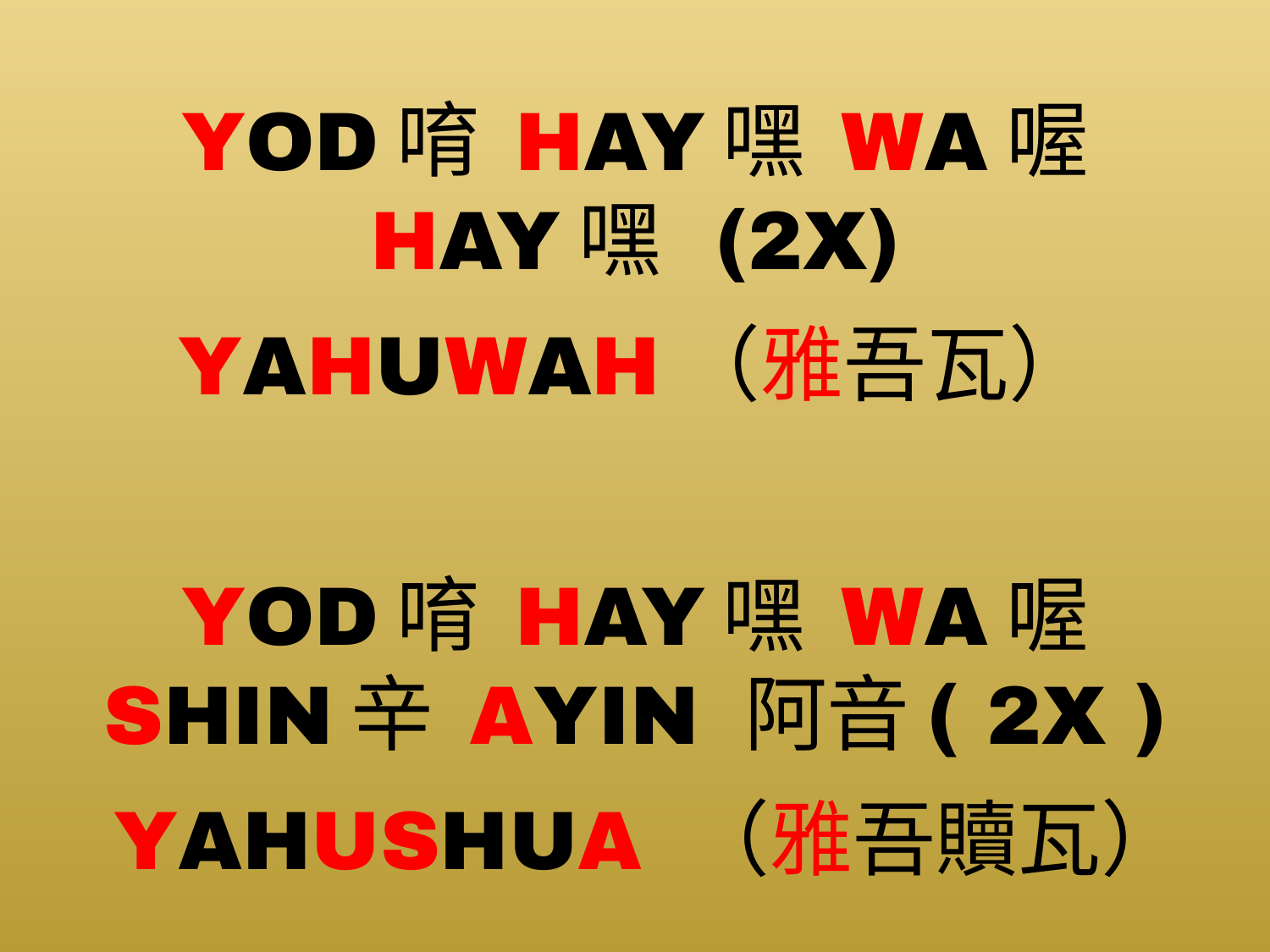

Yod唷 Hay嘿 Wa喔 Hay嘿  (2x)
YaHuWaH（雅吾瓦）

Yod唷 Hay嘿 Wa喔 Shin辛 Ayin 阿音( 2x )
 Yahushua （雅吾贖瓦）